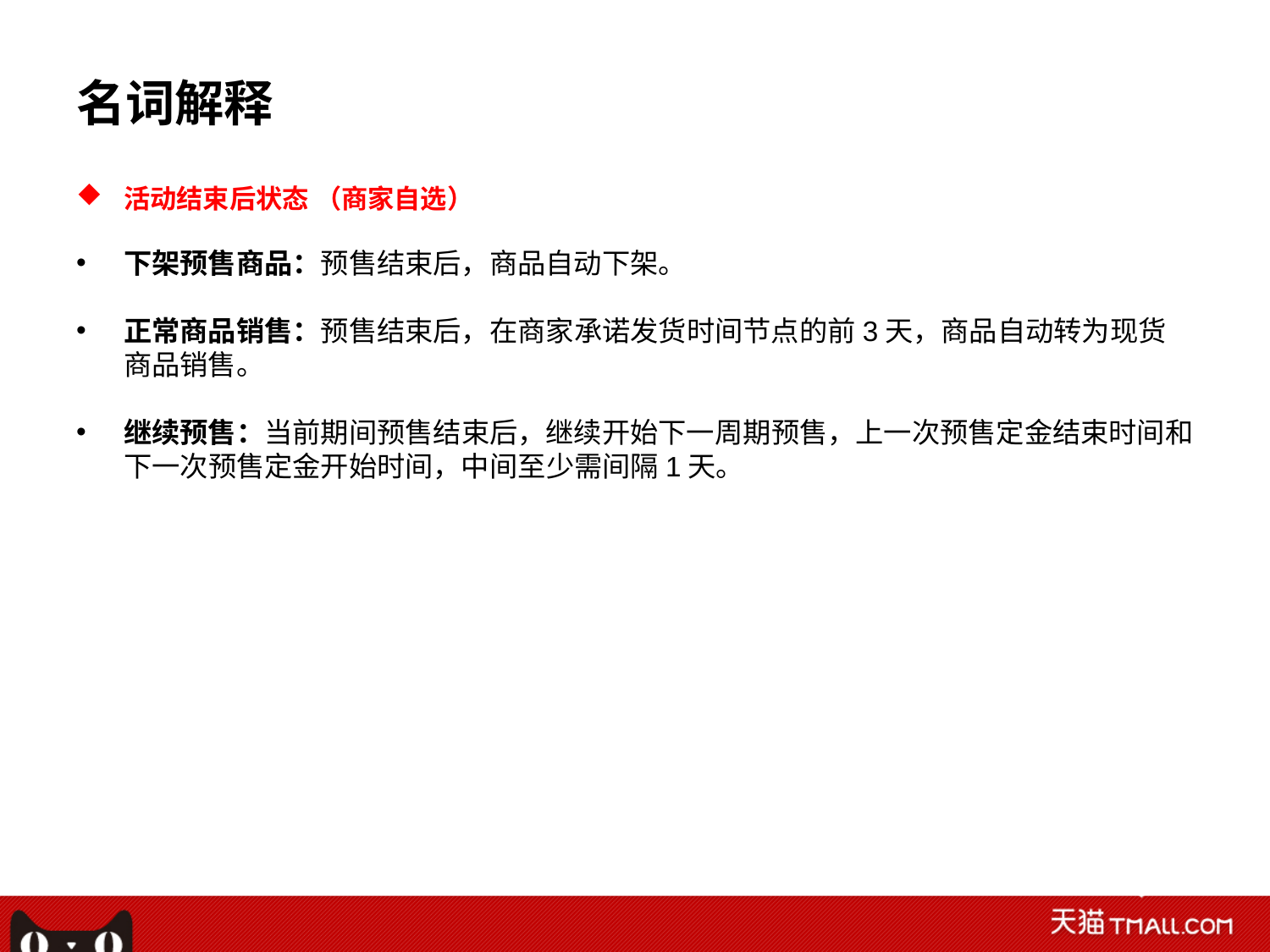

# 名词解释
活动结束后状态 （商家自选）

下架预售商品：预售结束后，商品自动下架。

正常商品销售：预售结束后，在商家承诺发货时间节点的前3天，商品自动转为现货商品销售。

继续预售：当前期间预售结束后，继续开始下一周期预售，上一次预售定金结束时间和下一次预售定金开始时间，中间至少需间隔1天。